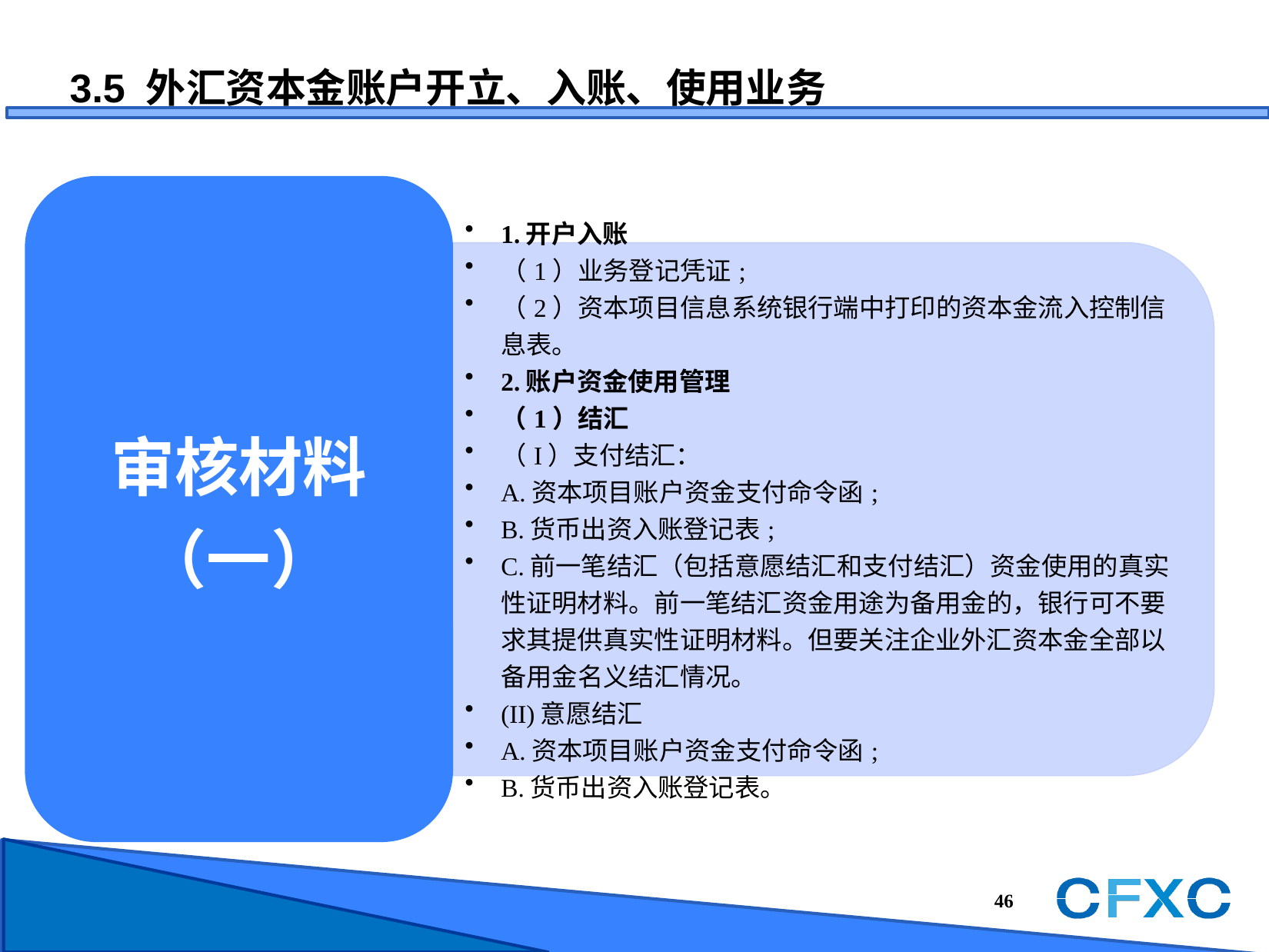

3.5 外汇资本金账户开立、入账、使用业务
审核材料（一）
1.开户入账
（1）业务登记凭证;
（2）资本项目信息系统银行端中打印的资本金流入控制信息表。
2.账户资金使用管理
（1）结汇
A.资本项目账户资金支付命令函;
B.货币出资入账登记表;
C.前一笔结汇（包括意愿结汇和支付结汇）资金使用的真实性证明材料。前一笔结汇资金用途为备用金的，银行可不要求其提供真实性证明材料。但要关注企业外汇资本金全部以备用金名义结汇情况。
（I）支付结汇：
(II)意愿结汇
A.资本项目账户资金支付命令函;
B.货币出资入账登记表。
46